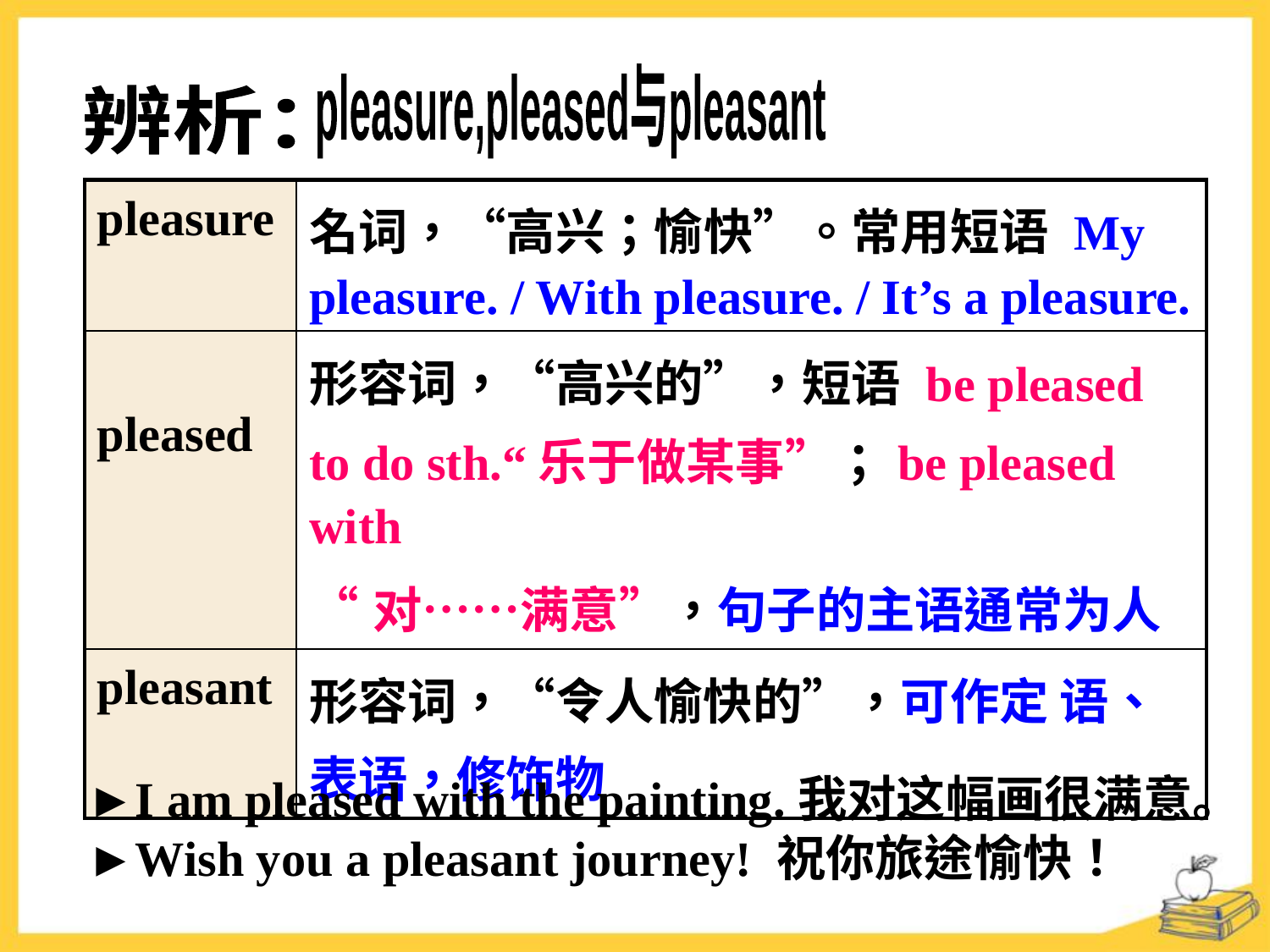

pleasure,pleased与pleasant
辨析：
| pleasure | 名词，“高兴；愉快”。常用短语 My pleasure. / With pleasure. / It’s a pleasure. |
| --- | --- |
| pleased | 形容词，“高兴的”，短语 be pleased to do sth.“乐于做某事”；be pleased with “对……满意”，句子的主语通常为人 |
| pleasant | 形容词，“令人愉快的”，可作定 语、表语，修饰物 |
►I am pleased with the painting.我对这幅画很满意。
►Wish you a pleasant journey! 祝你旅途愉快！